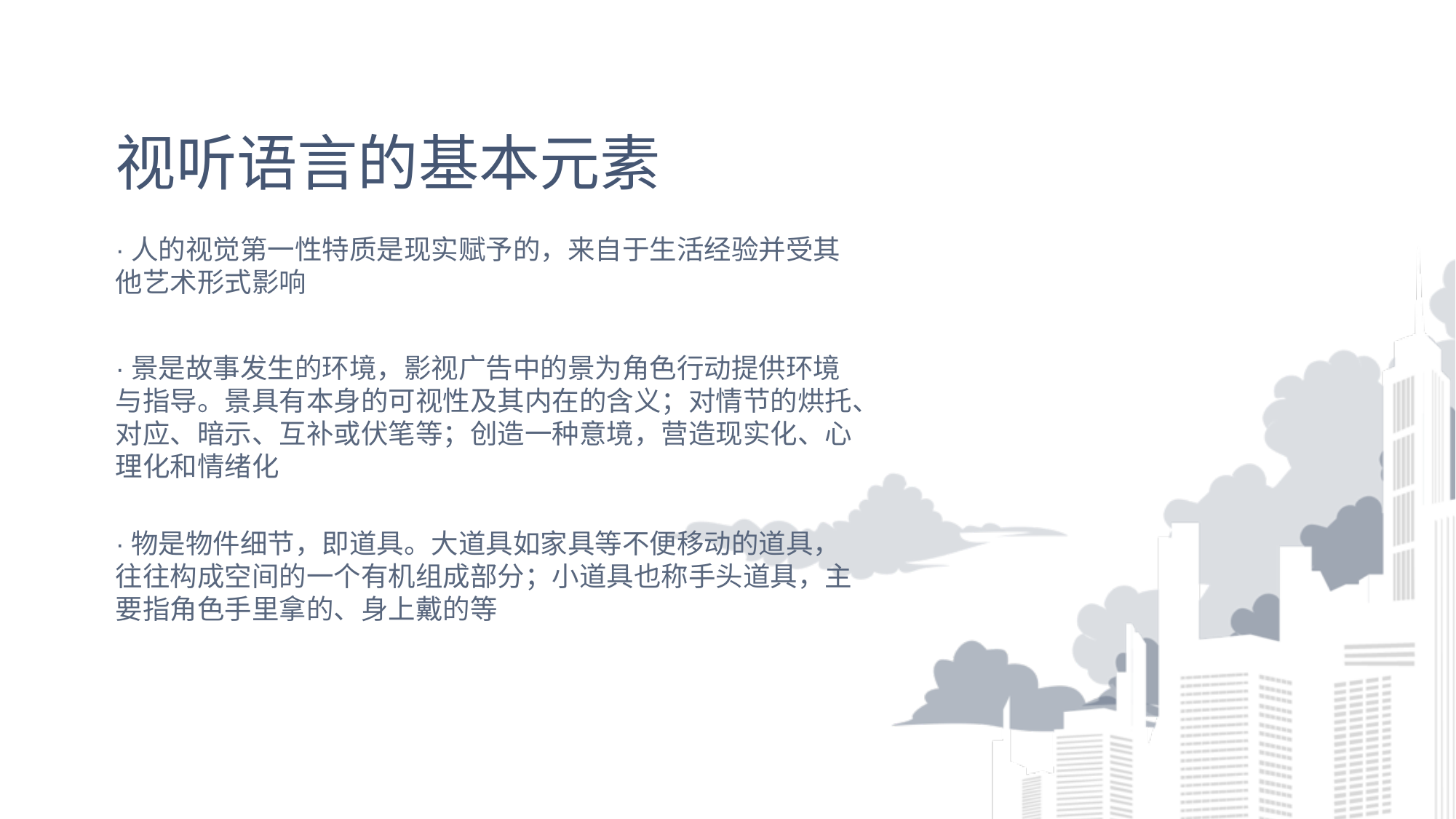

# 视听语言的基本元素
·人的视觉第一性特质是现实赋予的，来自于生活经验并受其他艺术形式影响
·景是故事发生的环境，影视广告中的景为角色行动提供环境与指导。景具有本身的可视性及其内在的含义；对情节的烘托、对应、暗示、互补或伏笔等；创造一种意境，营造现实化、心理化和情绪化
·物是物件细节，即道具。大道具如家具等不便移动的道具，往往构成空间的一个有机组成部分；小道具也称手头道具，主要指角色手里拿的、身上戴的等